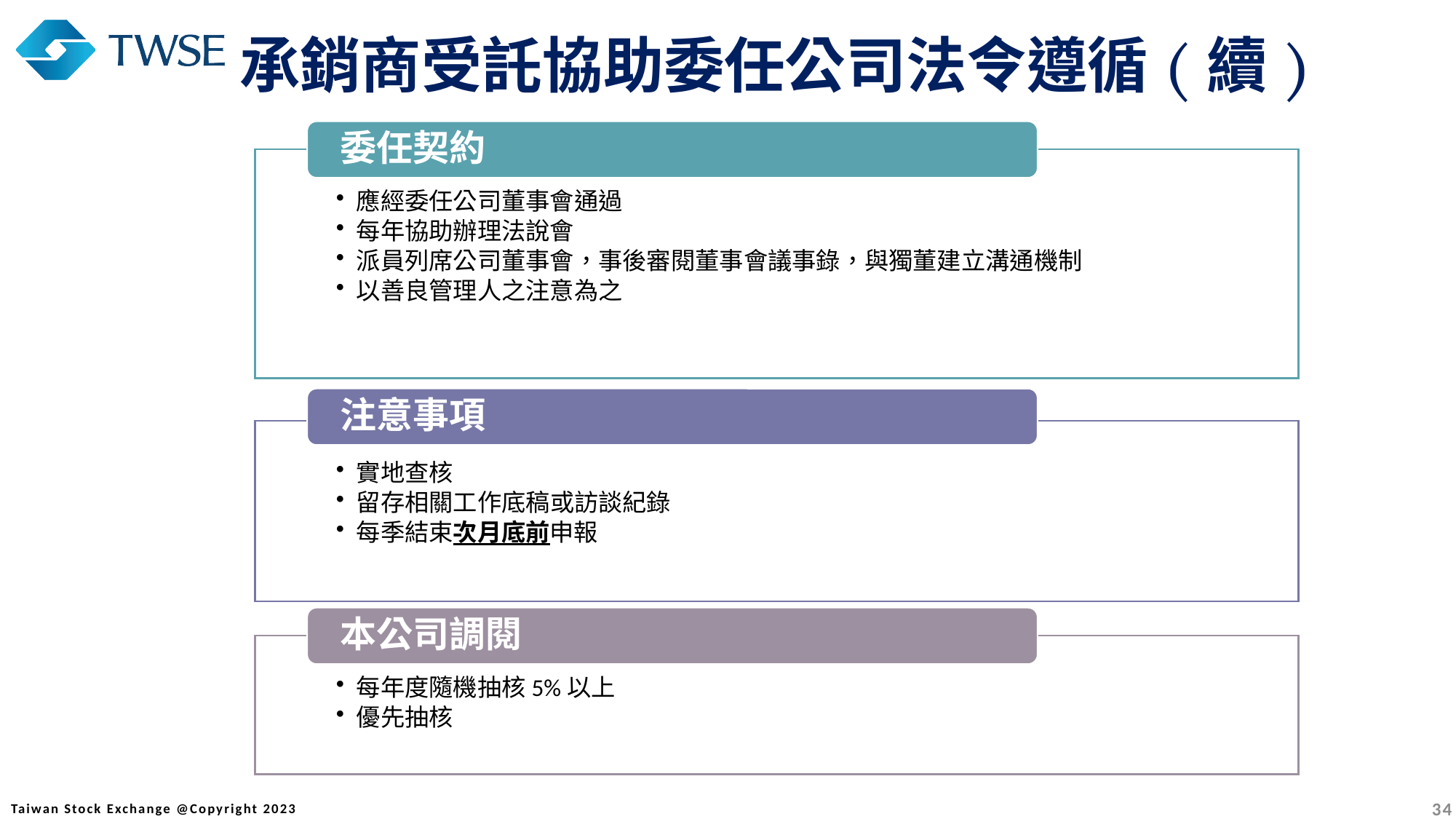

承銷商受託協助委任公司法令遵循(續)
應經委任公司董事會通過
每年協助辦理法說會
派員列席公司董事會，事後審閱董事會議事錄，與獨董建立溝通機制
以善良管理人之注意為之
委任契約
實地查核
留存相關工作底稿或訪談紀錄
每季結束次月底前申報
注意事項
每年度隨機抽核5%以上
優先抽核
本公司調閱
34